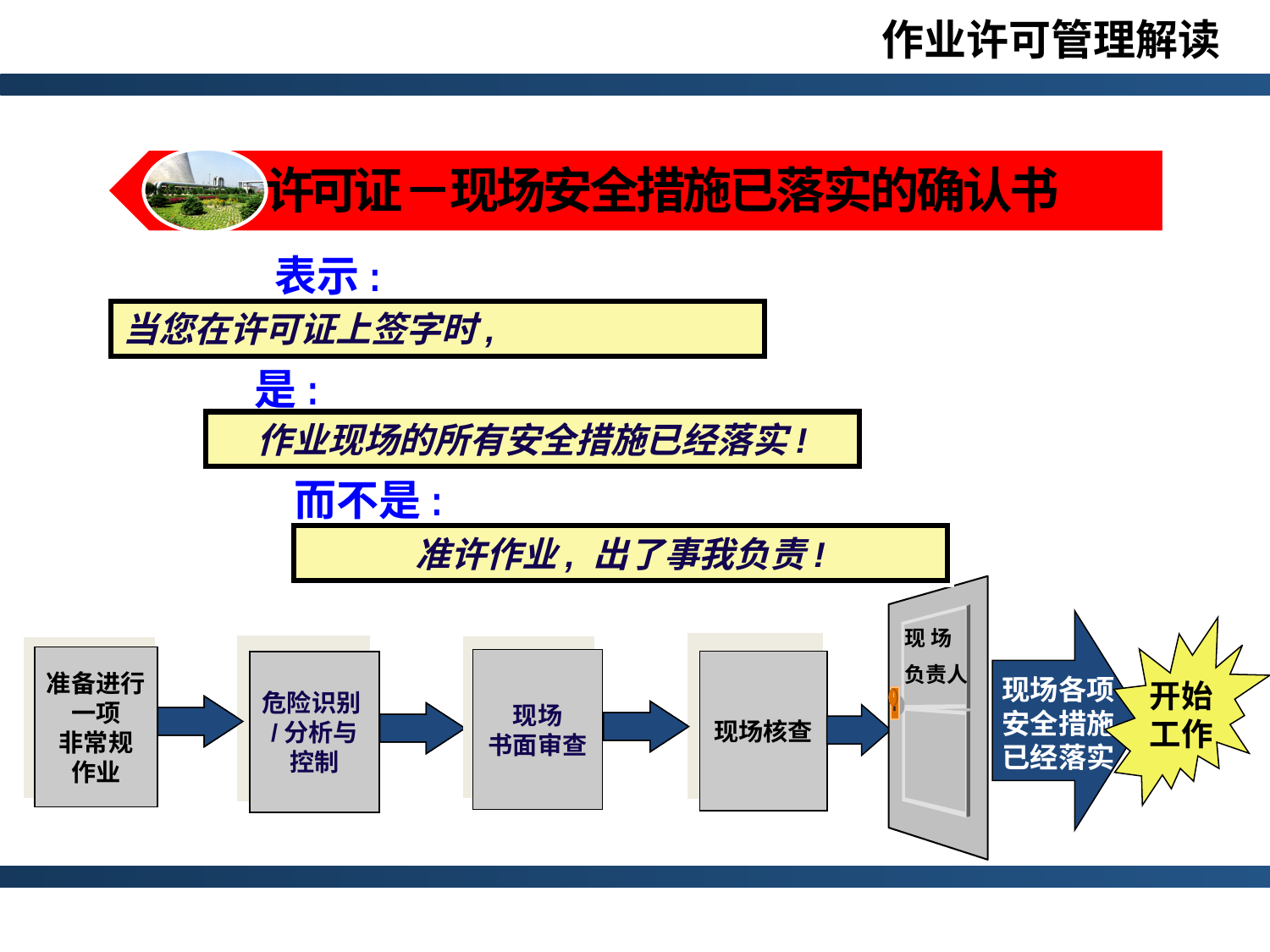

许可证－现场安全措施已落实的确认书
表示:
当您在许可证上签字时,
是:
作业现场的所有安全措施已经落实!
而不是:
准许作业, 出了事我负责!

开始
工作
现 场
负责人

准备一项
非常规
作业
准备进行
一项
非常规
作业
制定安全
作业方案
现场
书面审查
采取
安全措施
现场核查
进行
危险分析
危险识别/分析与控制
现场各项安全措施已经落实